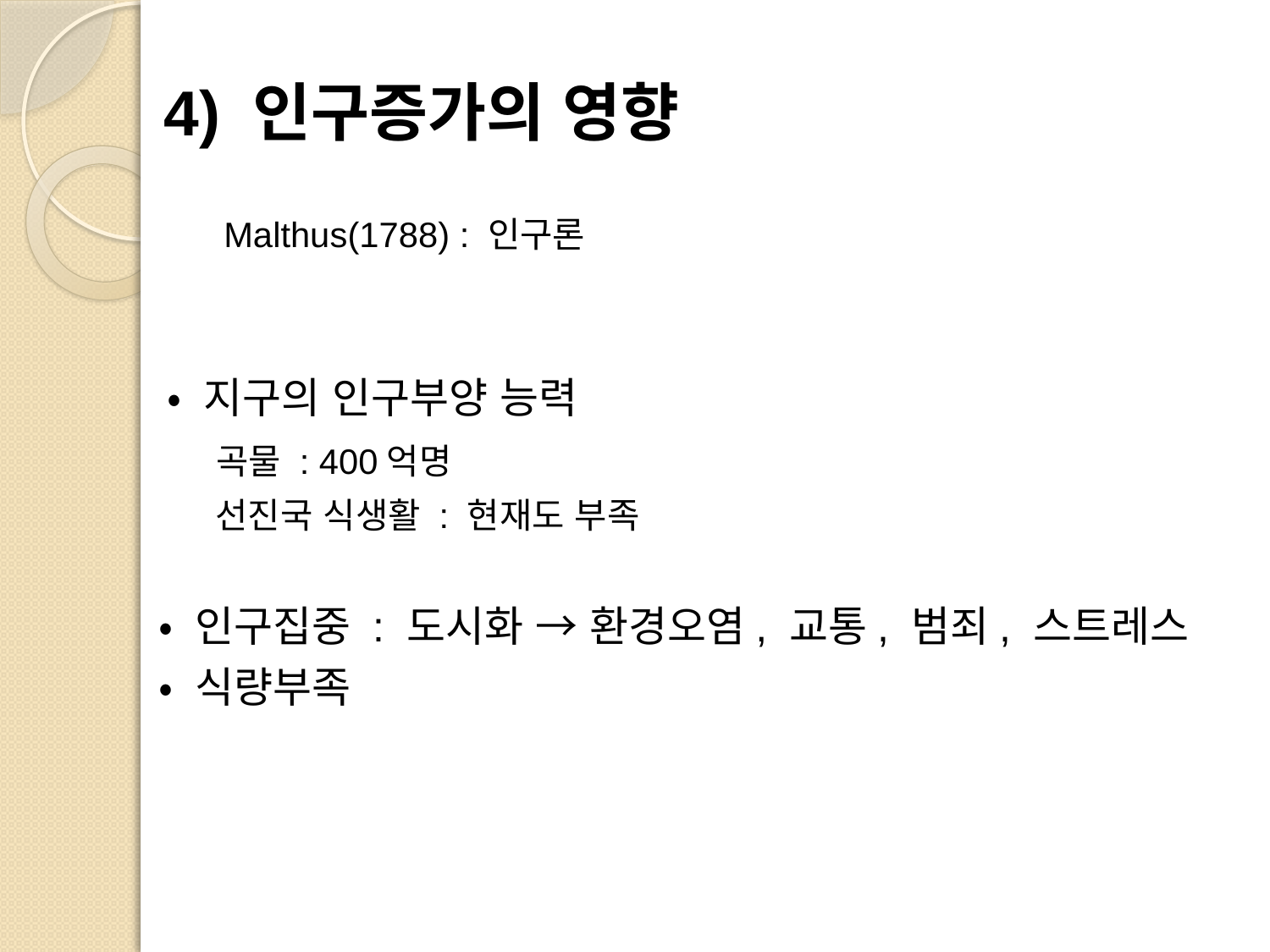

4) 인구증가의 영향

              Malthus(1788) : 인구론

        • 지구의 인구부양 능력
          곡물 : 400억명
            선진국 식생활 : 현재도 부족

      • 인구집중 : 도시화 → 환경오염, 교통, 범죄, 스트레스
      • 식량부족